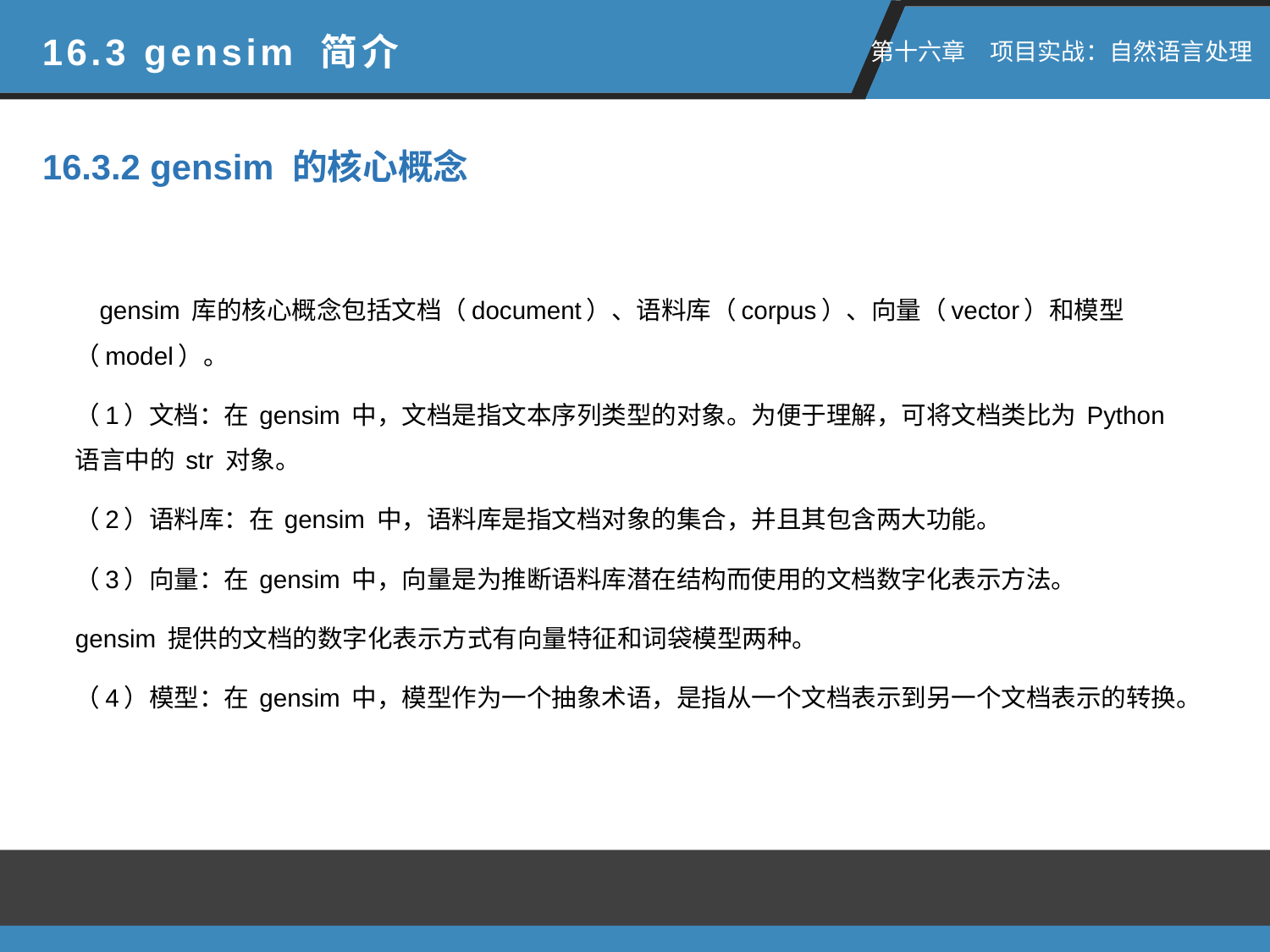

16.3 gensim 简介
  第十六章　项目实战：自然语言处理
16.3.2 gensim 的核心概念
   gensim 库的核心概念包括文档（document）、语料库（corpus）、向量（vector）和模型（model）。
（1）文档：在 gensim 中，文档是指文本序列类型的对象。为便于理解，可将文档类比为 Python 语言中的 str 对象。
（2）语料库：在 gensim 中，语料库是指文档对象的集合，并且其包含两大功能。
（3）向量：在 gensim 中，向量是为推断语料库潜在结构而使用的文档数字化表示方法。
gensim 提供的文档的数字化表示方式有向量特征和词袋模型两种。
（4）模型：在 gensim 中，模型作为一个抽象术语，是指从一个文档表示到另一个文档表示的转换。